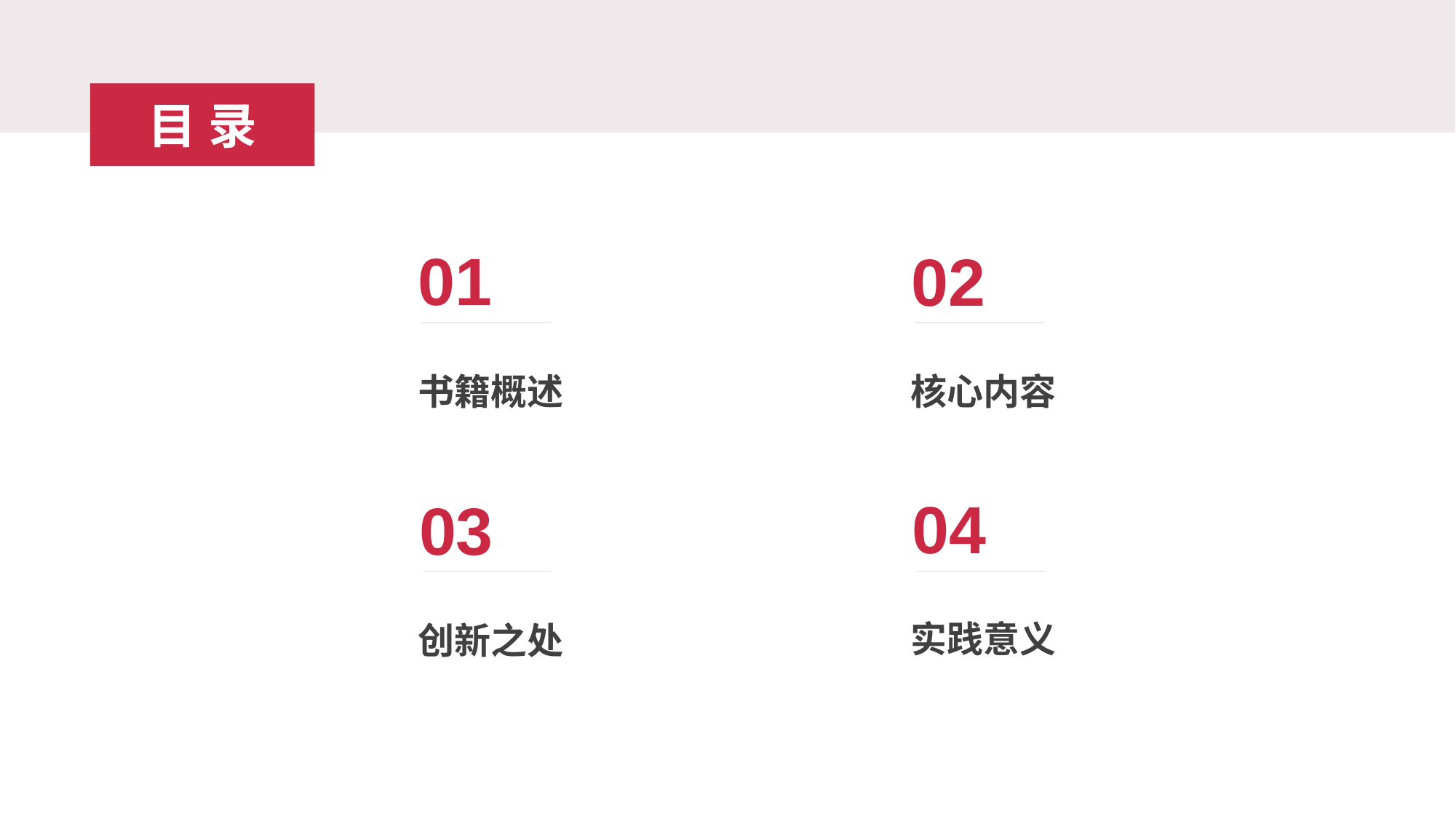

目录
01
02
书籍概述
核心内容
04
03
实践意义
创新之处